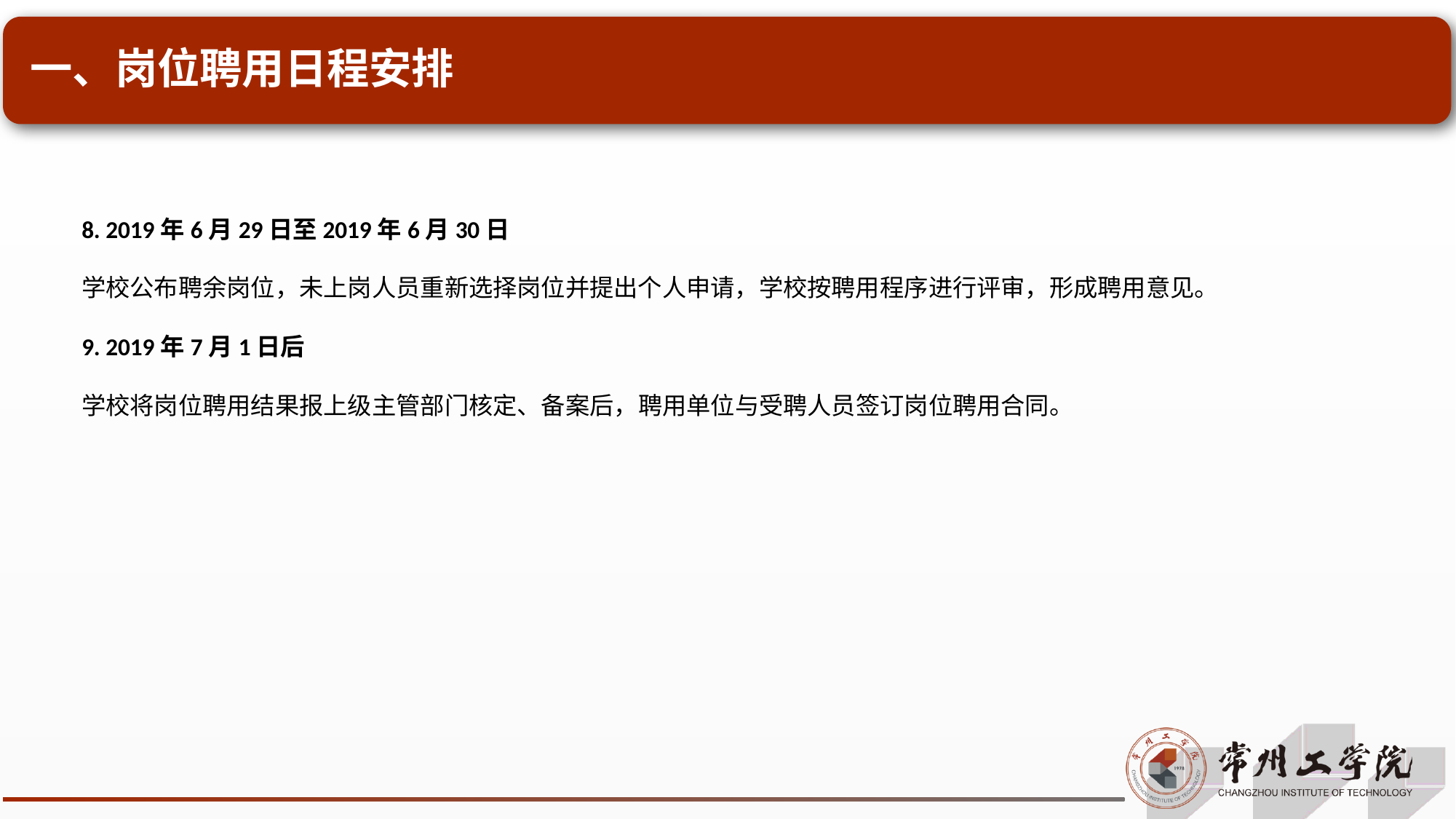

# 一、岗位聘用日程安排
8. 2019年6月29日至2019年6月30日
学校公布聘余岗位，未上岗人员重新选择岗位并提出个人申请，学校按聘用程序进行评审，形成聘用意见。
9. 2019年7月1日后
学校将岗位聘用结果报上级主管部门核定、备案后，聘用单位与受聘人员签订岗位聘用合同。